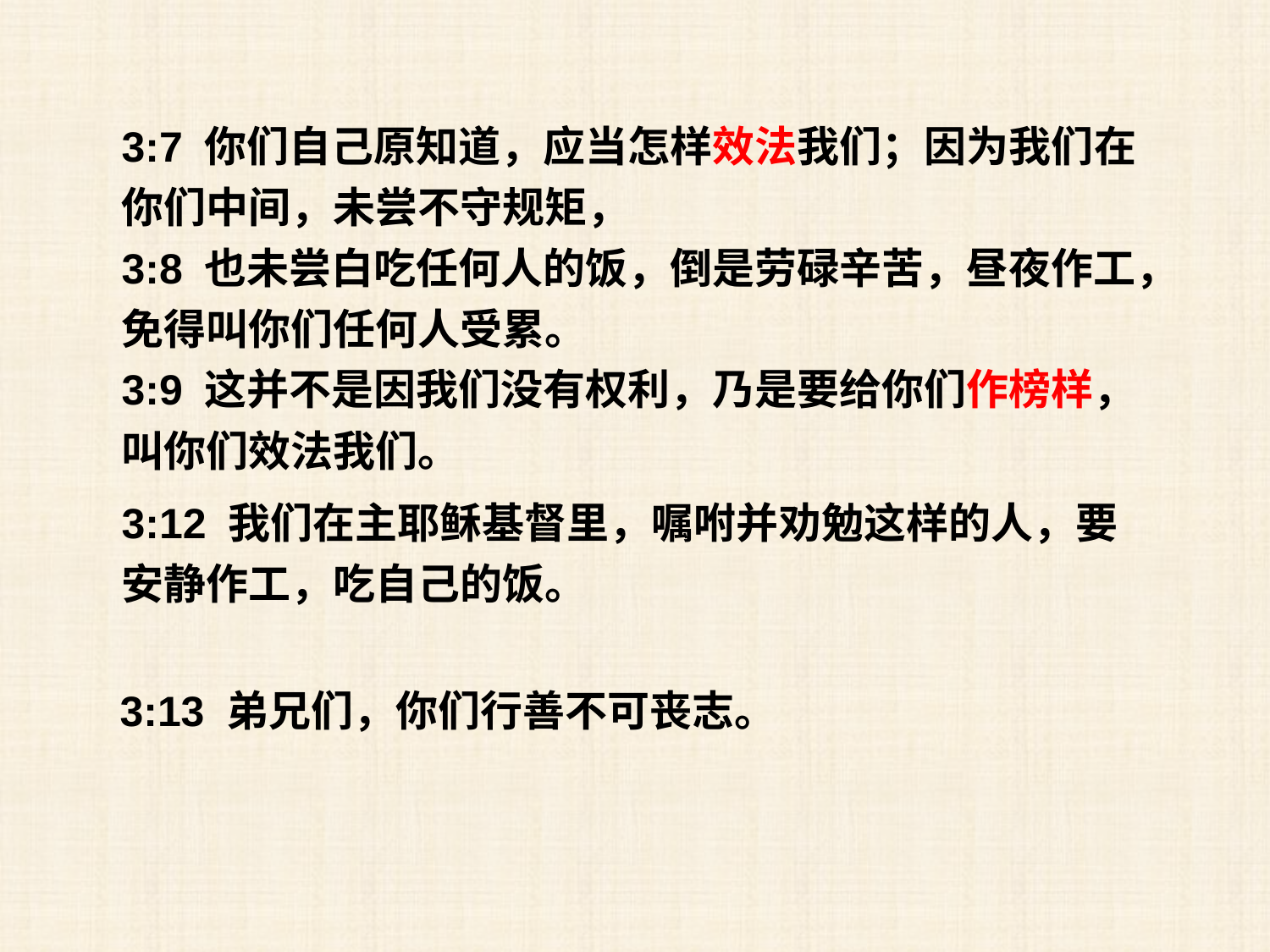

3:7 你们自己原知道，应当怎样效法我们；因为我们在你们中间，未尝不守规矩，
3:8 也未尝白吃任何人的饭，倒是劳碌辛苦，昼夜作工，免得叫你们任何人受累。
3:9 这并不是因我们没有权利，乃是要给你们作榜样，叫你们效法我们。
3:12 我们在主耶稣基督里，嘱咐并劝勉这样的人，要安静作工，吃自己的饭。
3:13 弟兄们，你们行善不可丧志。